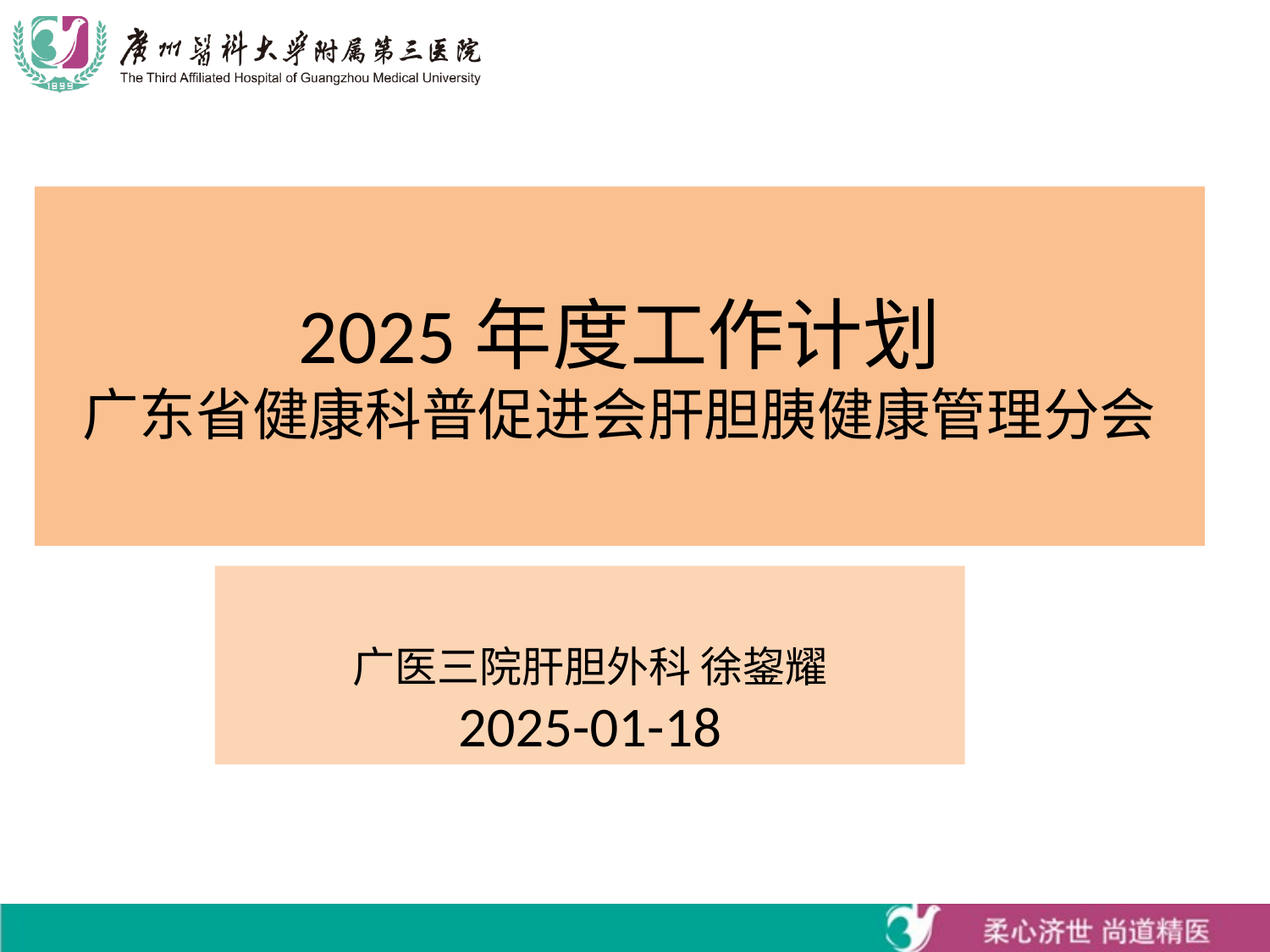

2025年度工作计划
广东省健康科普促进会肝胆胰健康管理分会

广医三院肝胆外科 徐鋆耀
2025-01-18